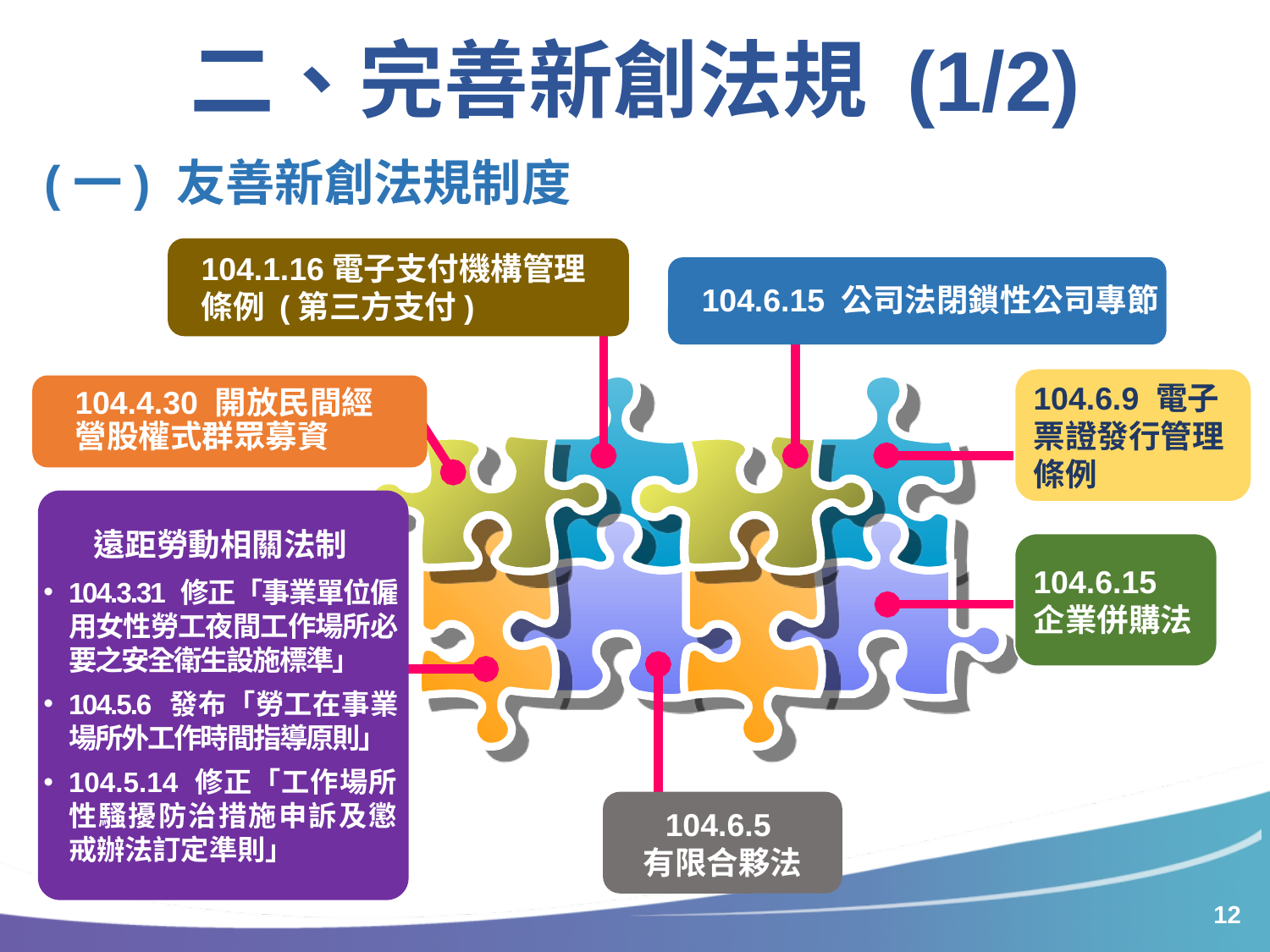

二、完善新創法規 (1/2)
(一) 友善新創法規制度

104.1.16電子支付機構管理條例 (第三方支付)
104.6.9 電子票證發行管理條例

104.4.30 開放民間經營股權式群眾募資

遠距勞動相關法制
104.3.31 修正「事業單位僱用女性勞工夜間工作場所必要之安全衛生設施標準」
104.5.6 發布「勞工在事業場所外工作時間指導原則」
104.5.14 修正「工作場所性騷擾防治措施申訴及懲戒辦法訂定準則」
104.6.15
企業併購法
104.6.5
有限合夥法
104.6.15 公司法閉鎖性公司專節

12